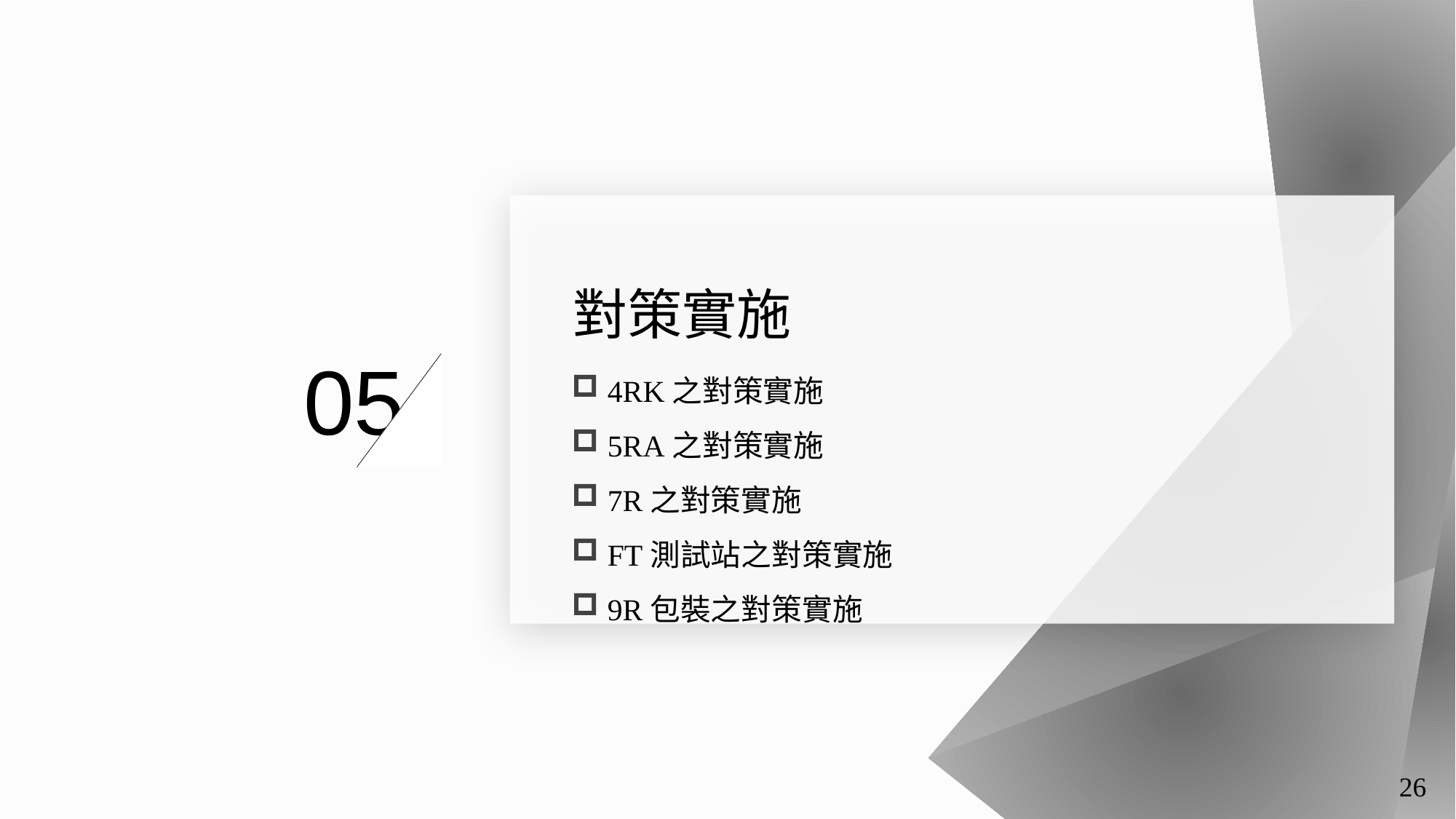

對策實施
05
 4RK之對策實施
 5RA之對策實施
 7R之對策實施
 FT測試站之對策實施
 9R包裝之對策實施

26